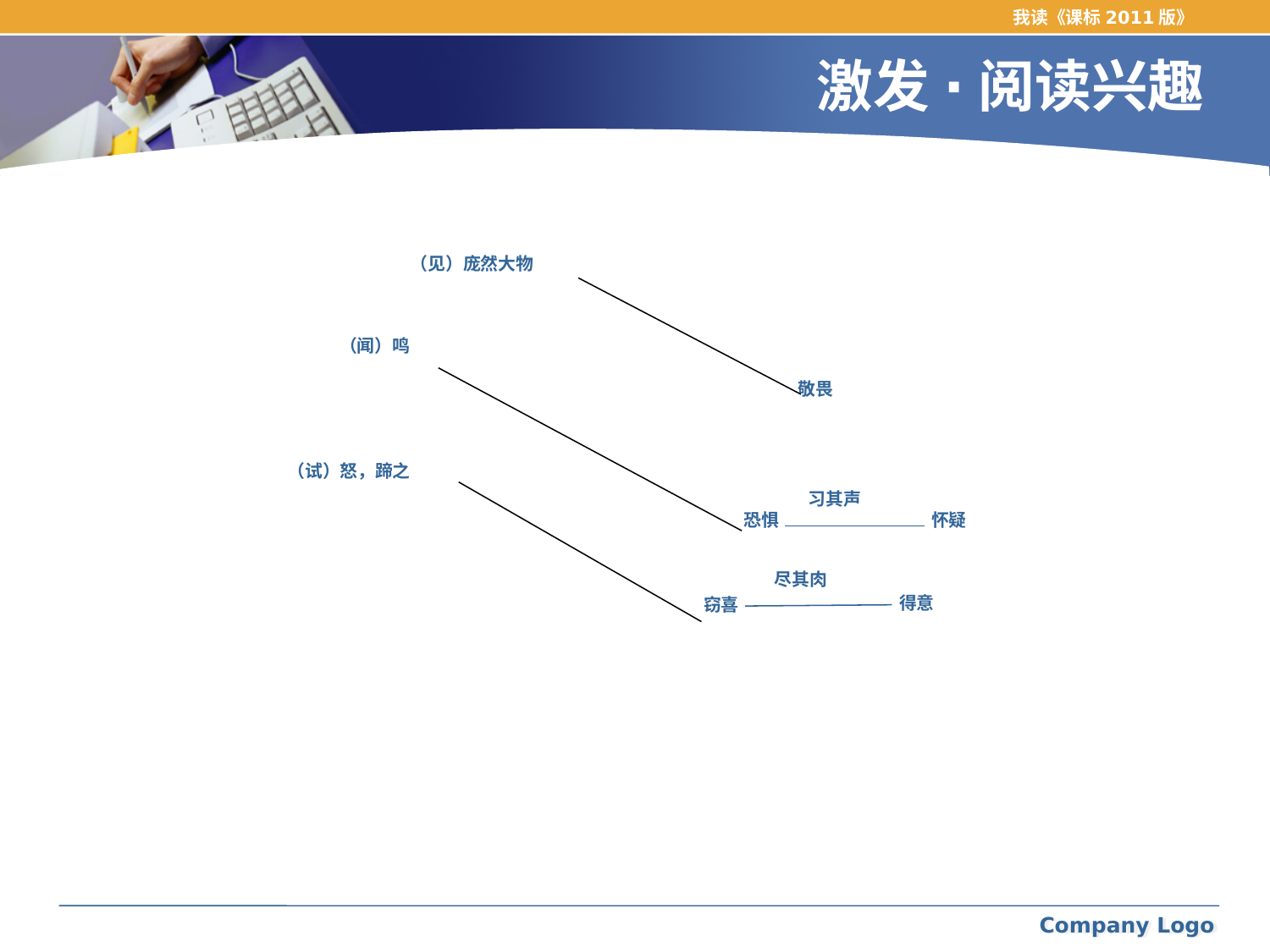

我读《课标2011版》
# 激发·阅读兴趣
（见）庞然大物

（闻）鸣

敬畏
（试）怒，蹄之
习其声
恐惧
怀疑

尽其肉
得意
窃喜
Company Logo